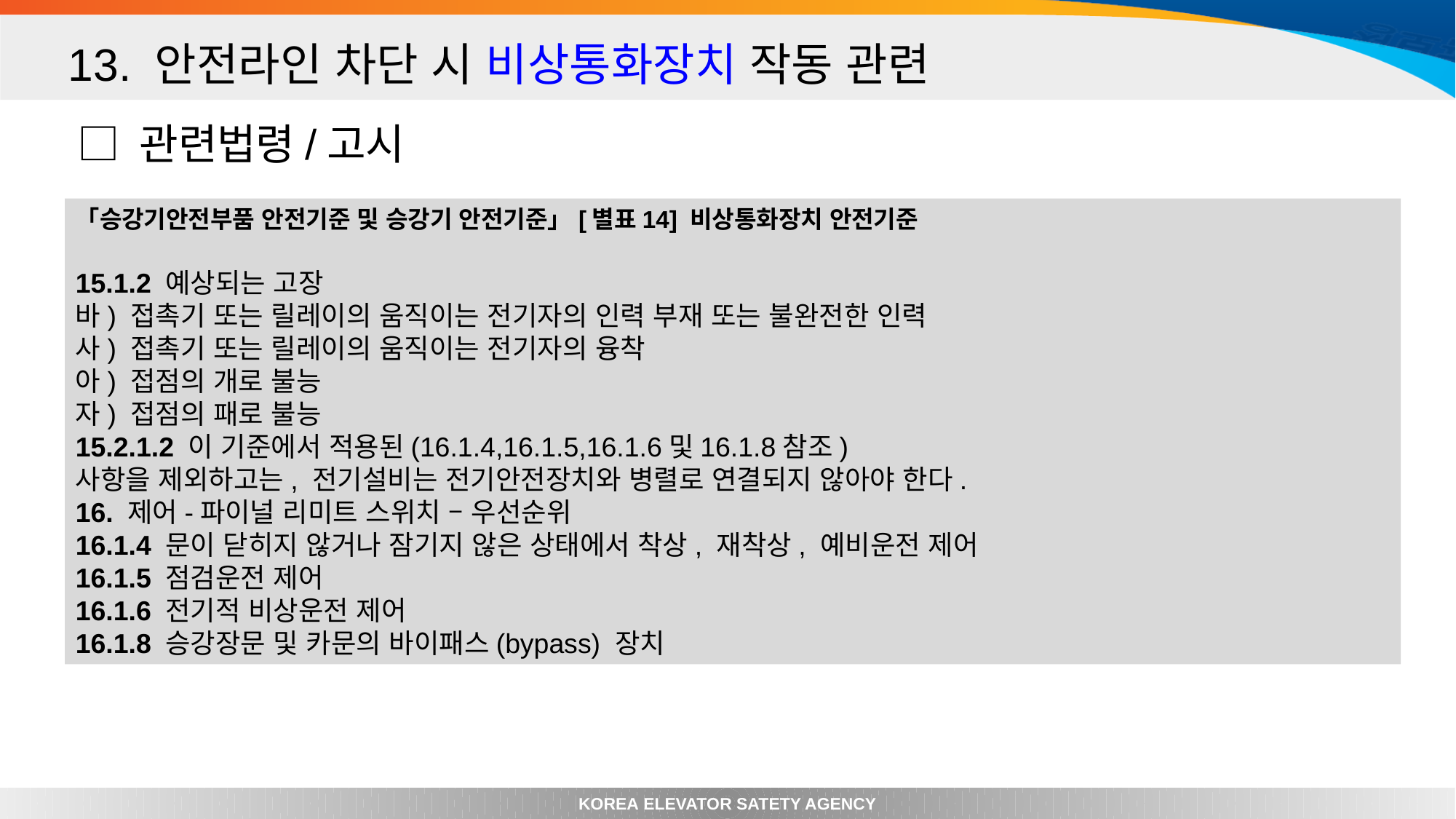

13. 안전라인 차단 시 비상통화장치 작동 관련
□ 관련법령/고시
「승강기안전부품 안전기준 및 승강기 안전기준」[별표14] 비상통화장치 안전기준

15.1.2 예상되는 고장
바) 접촉기 또는 릴레이의 움직이는 전기자의 인력 부재 또는 불완전한 인력
사) 접촉기 또는 릴레이의 움직이는 전기자의 융착
아) 접점의 개로 불능
자) 접점의 패로 불능
15.2.1.2 이 기준에서 적용된(16.1.4,16.1.5,16.1.6및16.1.8참조)
사항을 제외하고는, 전기설비는 전기안전장치와 병렬로 연결되지 않아야 한다.
16. 제어-파이널 리미트 스위치 – 우선순위
16.1.4 문이 닫히지 않거나 잠기지 않은 상태에서 착상, 재착상, 예비운전 제어
16.1.5 점검운전 제어
16.1.6 전기적 비상운전 제어
16.1.8 승강장문 및 카문의 바이패스(bypass) 장치